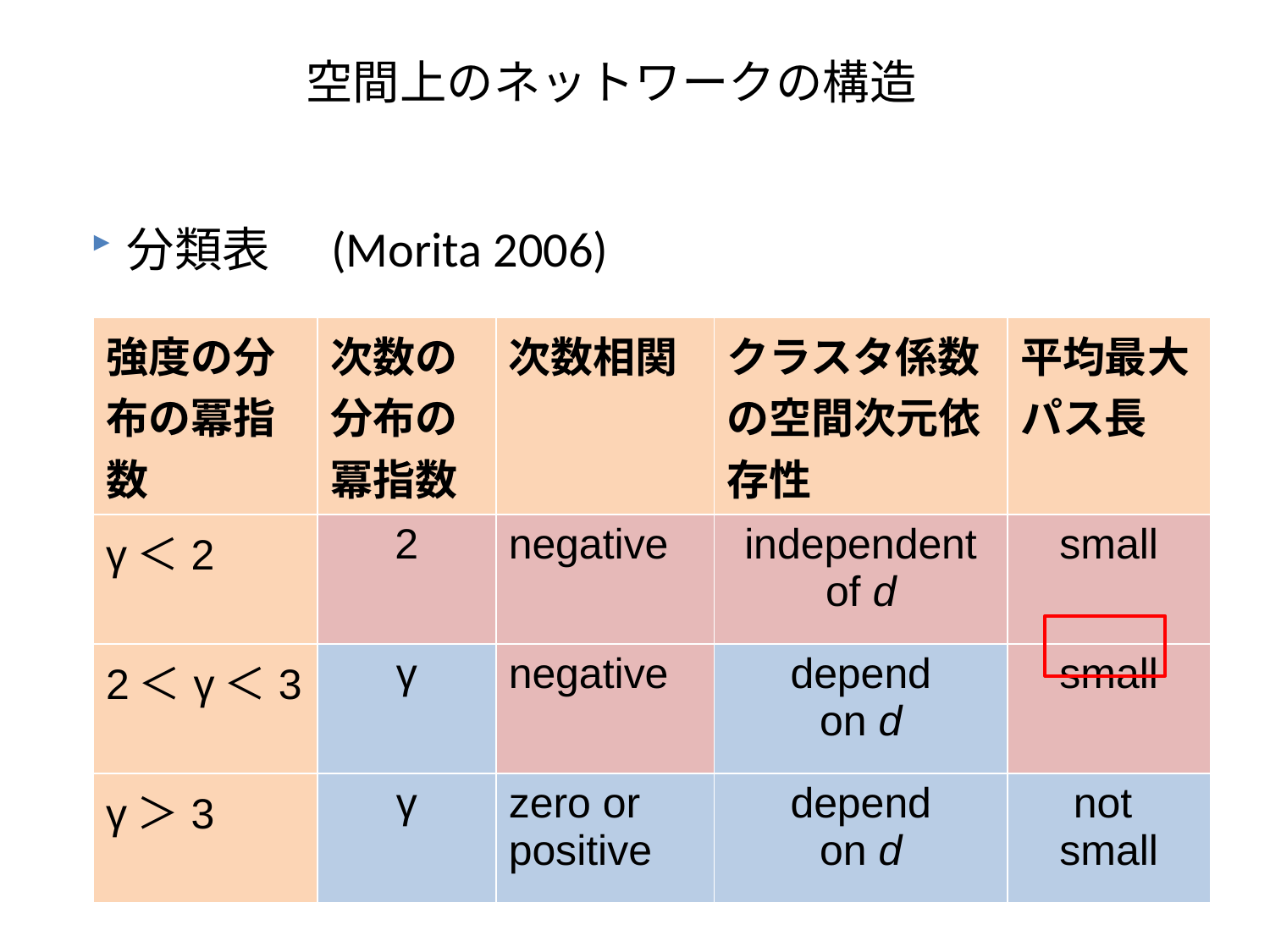

# 空間上のネットワークの構造
分類表　(Morita 2006)
| 強度の分布の冪指数 | 次数の分布の冪指数 | 次数相関 | クラスタ係数の空間次元依存性 | 平均最大パス長 |
| --- | --- | --- | --- | --- |
| γ＜2 | 2 | negative | independent of d | small |
| 2＜γ＜3 | γ | negative | depend on d | small |
| γ＞3 | γ | zero or positive | depend on d | not small |